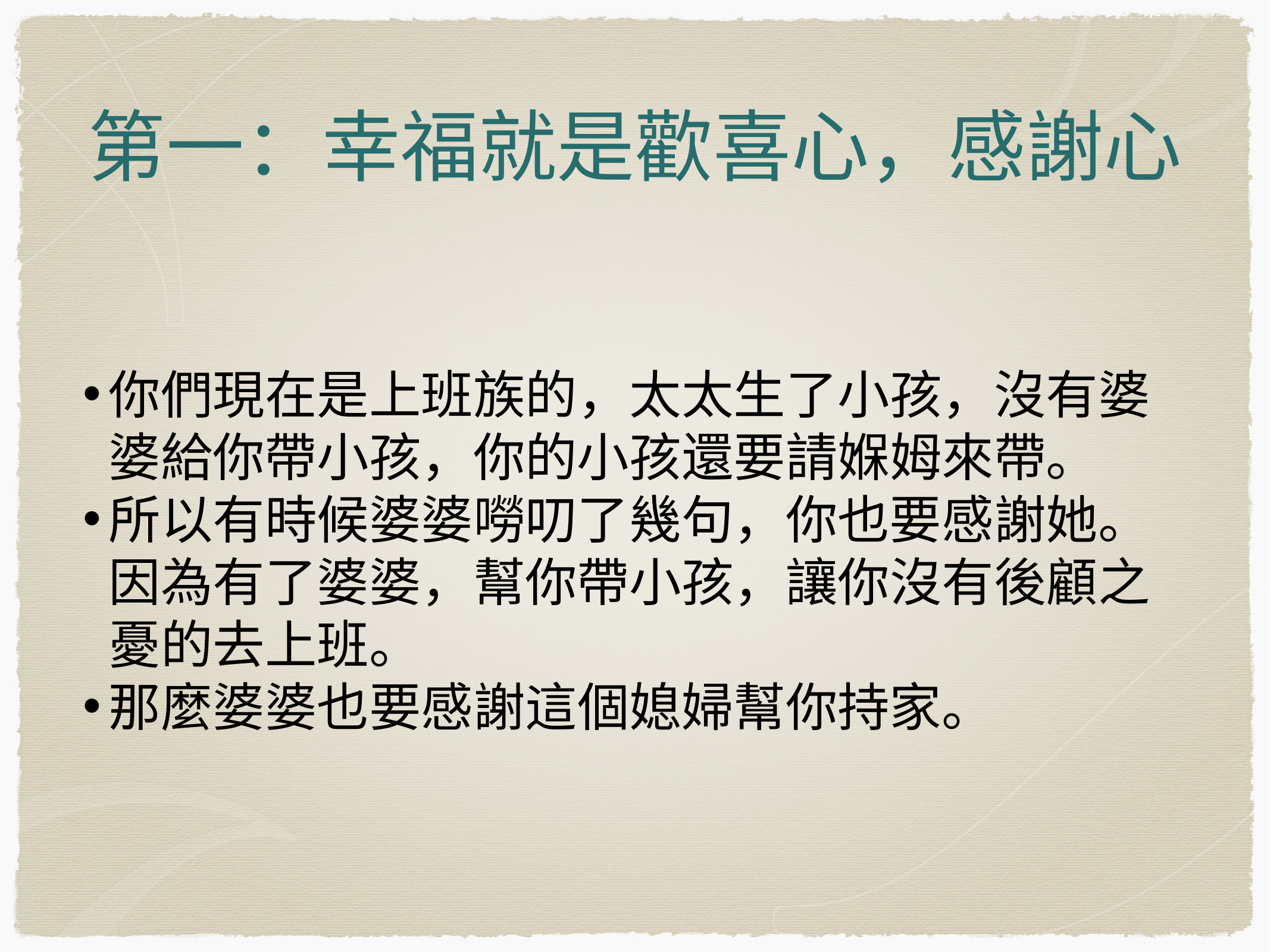

# 第一：幸福就是歡喜心，感謝心
你們現在是上班族的，太太生了小孩，沒有婆婆給你帶小孩，你的小孩還要請媬姆來帶。
所以有時候婆婆嘮叨了幾句，你也要感謝她。因為有了婆婆，幫你帶小孩，讓你沒有後顧之憂的去上班。
那麼婆婆也要感謝這個媳婦幫你持家。